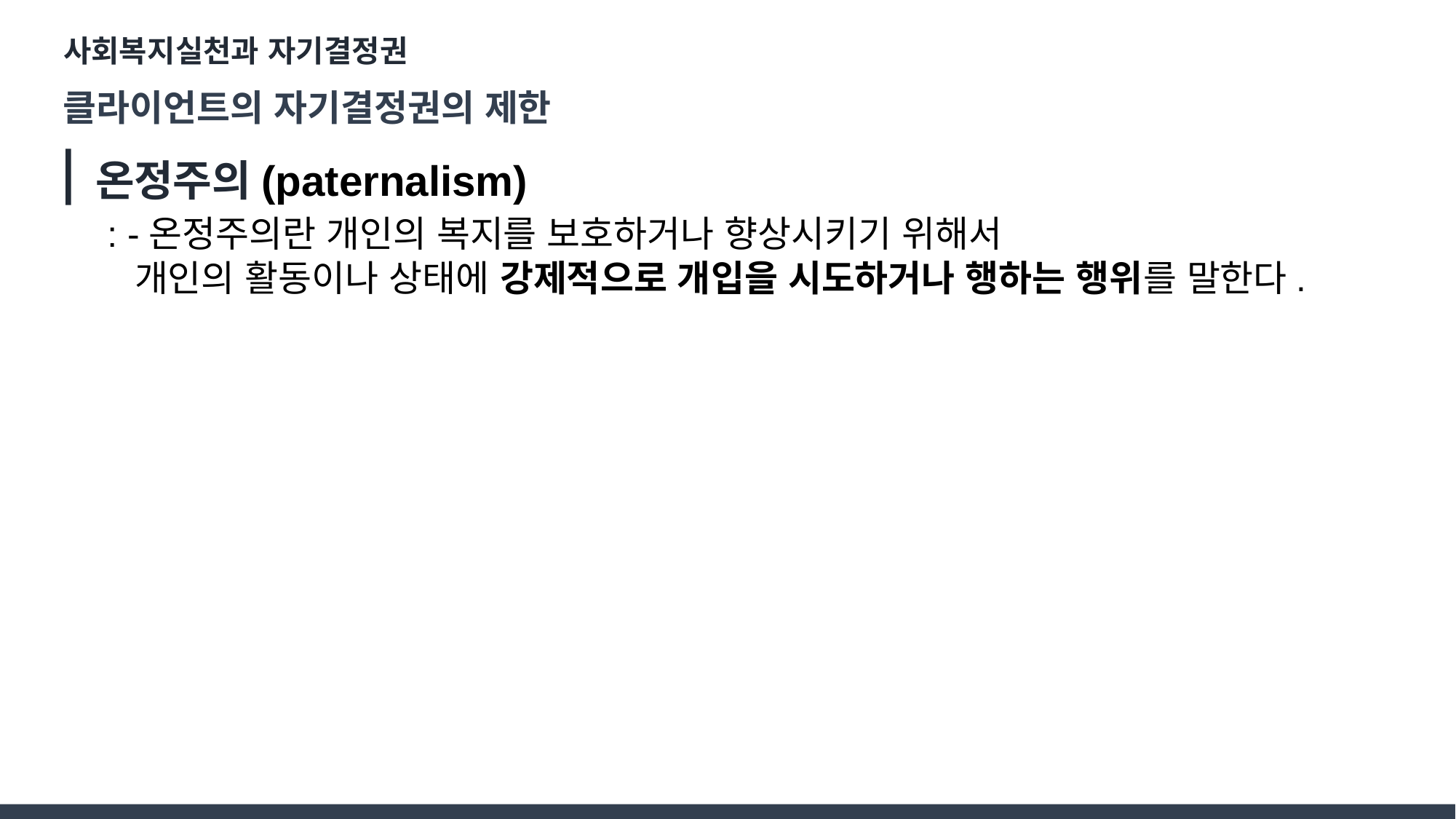

사회복지실천과 자기결정권
클라이언트의 자기결정권의 제한
온정주의(paternalism)
 : -온정주의란 개인의 복지를 보호하거나 향상시키기 위해서
   개인의 활동이나 상태에 강제적으로 개입을 시도하거나 행하는 행위를 말한다.